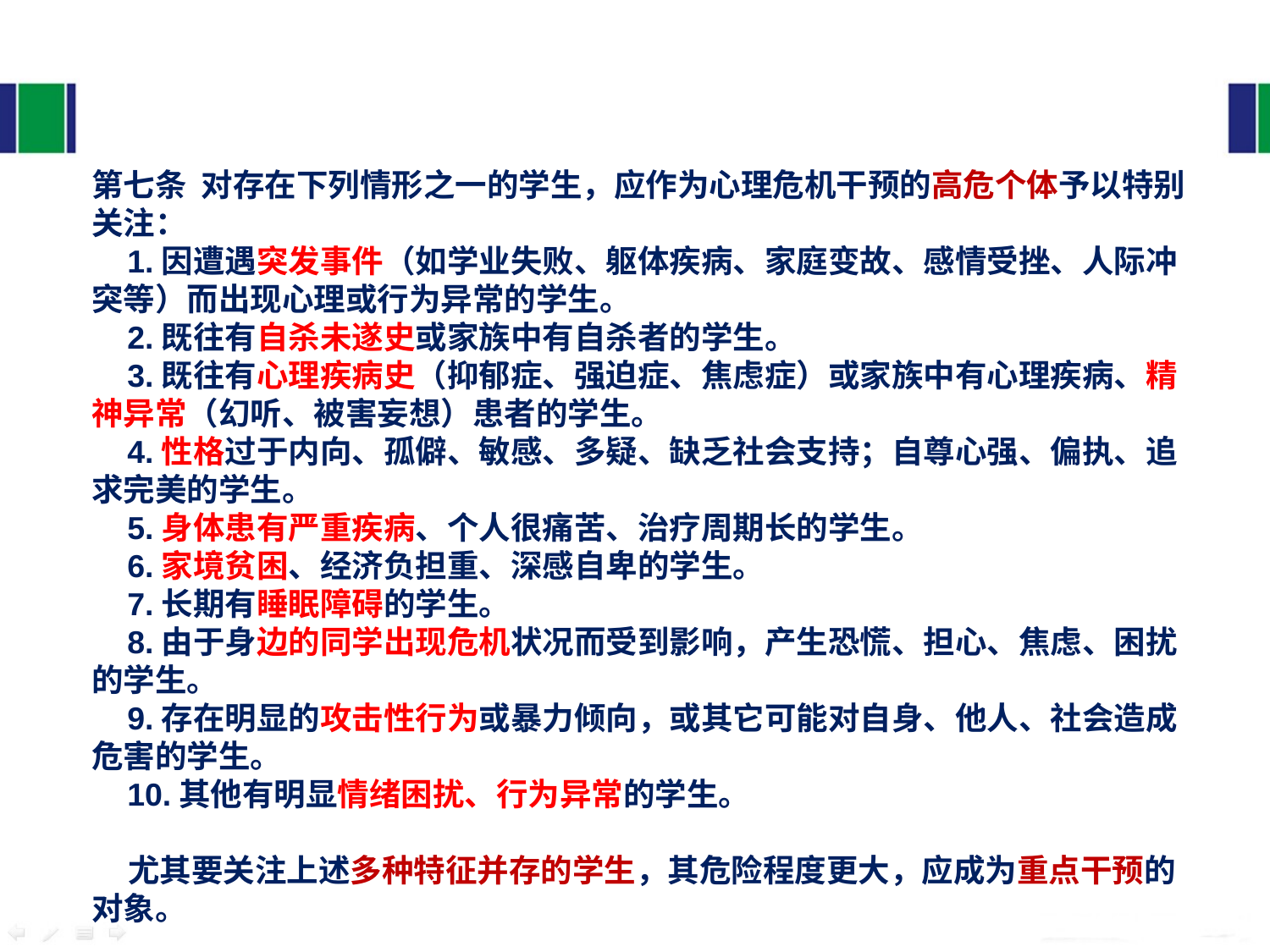

第七条  对存在下列情形之一的学生，应作为心理危机干预的高危个体予以特别关注：
    1.因遭遇突发事件（如学业失败、躯体疾病、家庭变故、感情受挫、人际冲突等）而出现心理或行为异常的学生。
    2.既往有自杀未遂史或家族中有自杀者的学生。
    3.既往有心理疾病史（抑郁症、强迫症、焦虑症）或家族中有心理疾病、精神异常（幻听、被害妄想）患者的学生。
    4.性格过于内向、孤僻、敏感、多疑、缺乏社会支持；自尊心强、偏执、追求完美的学生。
    5.身体患有严重疾病、个人很痛苦、治疗周期长的学生。
    6.家境贫困、经济负担重、深感自卑的学生。
    7.长期有睡眠障碍的学生。
    8.由于身边的同学出现危机状况而受到影响，产生恐慌、担心、焦虑、困扰的学生。
    9.存在明显的攻击性行为或暴力倾向，或其它可能对自身、他人、社会造成危害的学生。
    10.其他有明显情绪困扰、行为异常的学生。

    尤其要关注上述多种特征并存的学生，其危险程度更大，应成为重点干预的对象。

67